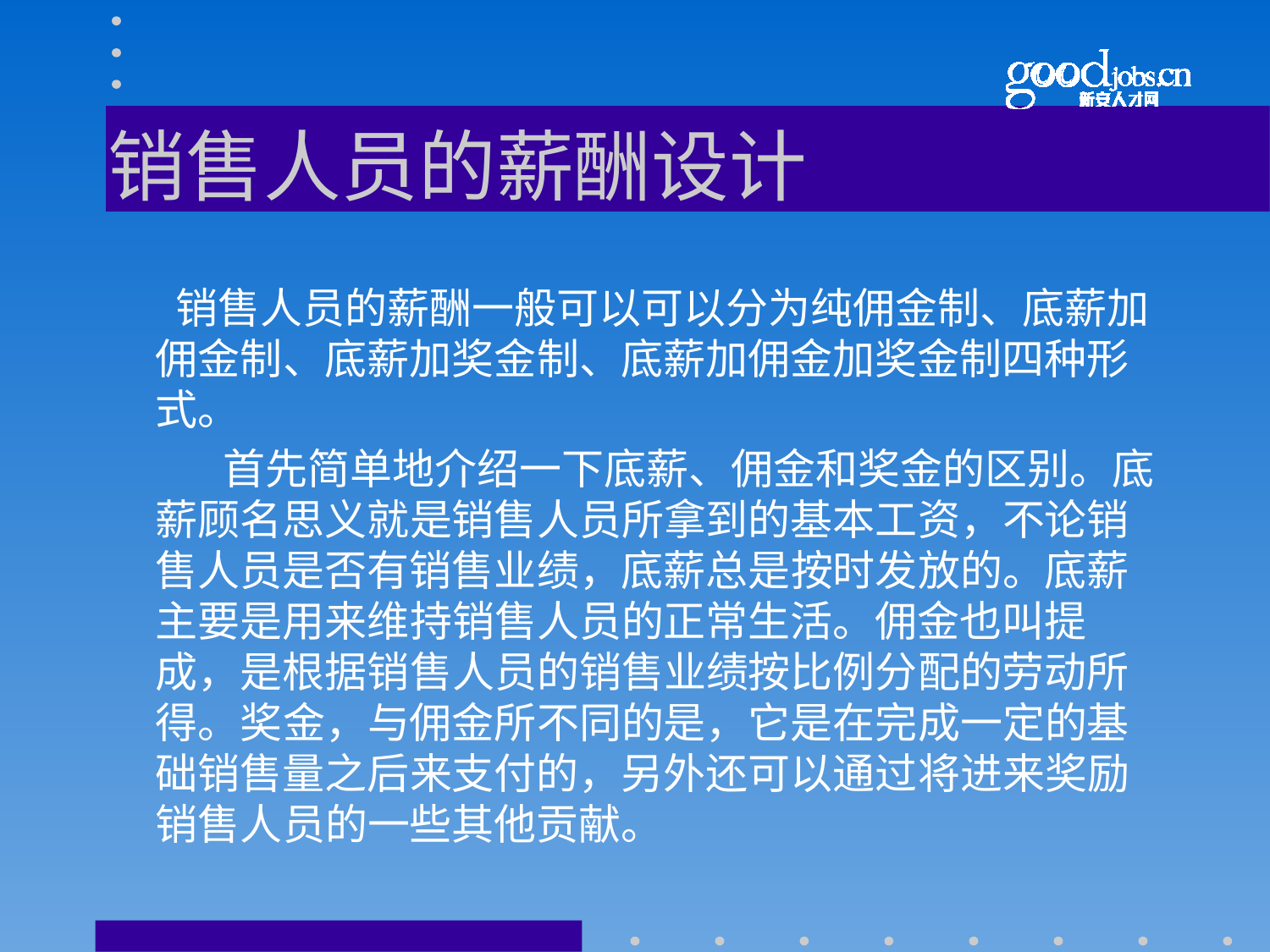

# 销售人员的薪酬设计
      销售人员的薪酬一般可以可以分为纯佣金制、底薪加佣金制、底薪加奖金制、底薪加佣金加奖金制四种形式。
           首先简单地介绍一下底薪、佣金和奖金的区别。底薪顾名思义就是销售人员所拿到的基本工资，不论销售人员是否有销售业绩，底薪总是按时发放的。底薪主要是用来维持销售人员的正常生活。佣金也叫提成，是根据销售人员的销售业绩按比例分配的劳动所得。奖金，与佣金所不同的是，它是在完成一定的基础销售量之后来支付的，另外还可以通过将进来奖励销售人员的一些其他贡献。